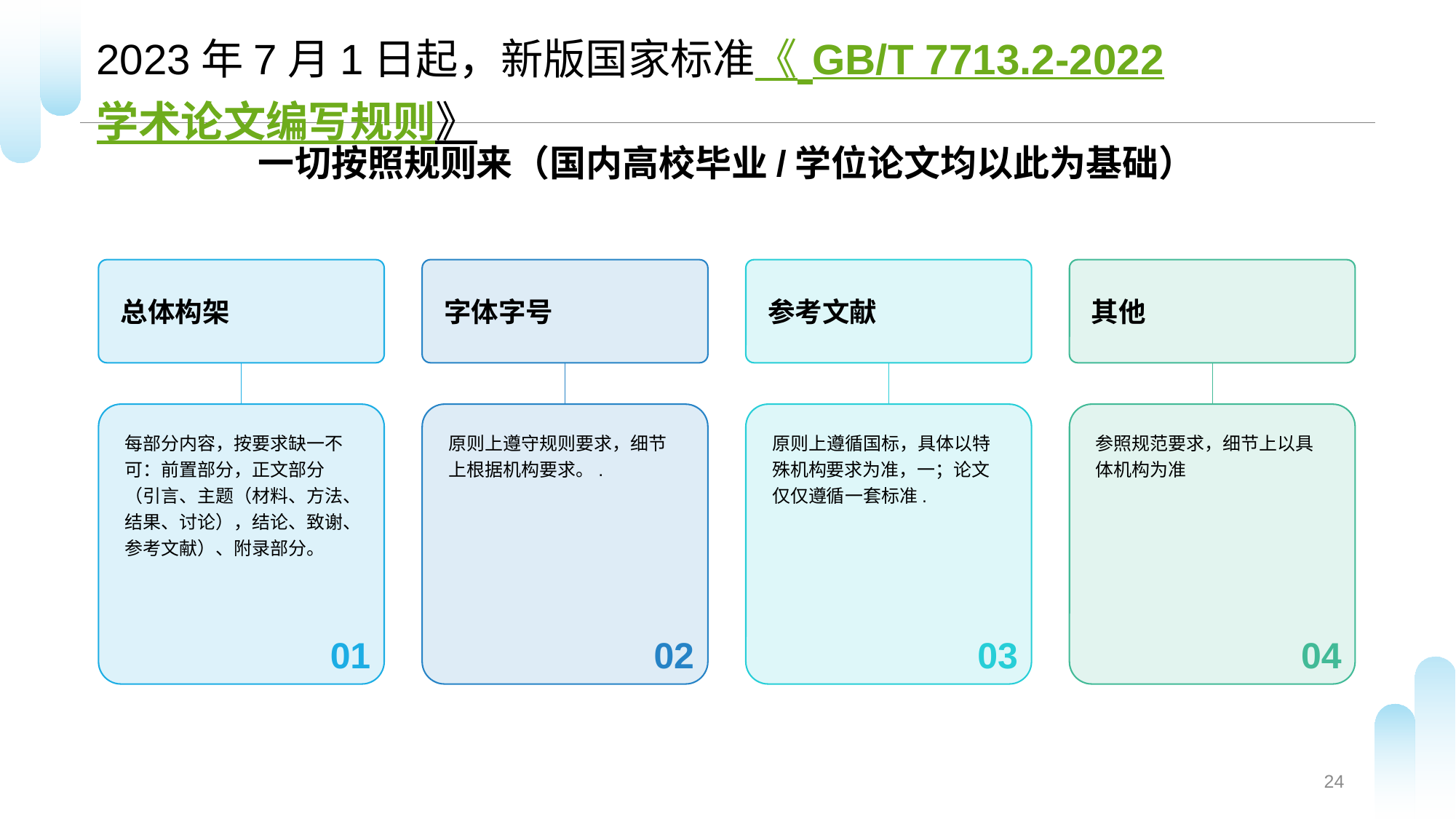

一切按照规则来（国内高校毕业/学位论文均以此为基础）
总体构架

每部分内容，按要求缺一不可：前置部分，正文部分（引言、主题（材料、方法、结果、讨论），结论、致谢、参考文献）、附录部分。

01
字体字号

原则上遵守规则要求，细节上根据机构要求。.
02
参考文献

原则上遵循国标，具体以特殊机构要求为准，一；论文仅仅遵循一套标准.
03
其他

参照规范要求，细节上以具体机构为准
04

# 2023年7月1日起，新版国家标准《 GB/T 7713.2-2022学术论文编写规则》
24